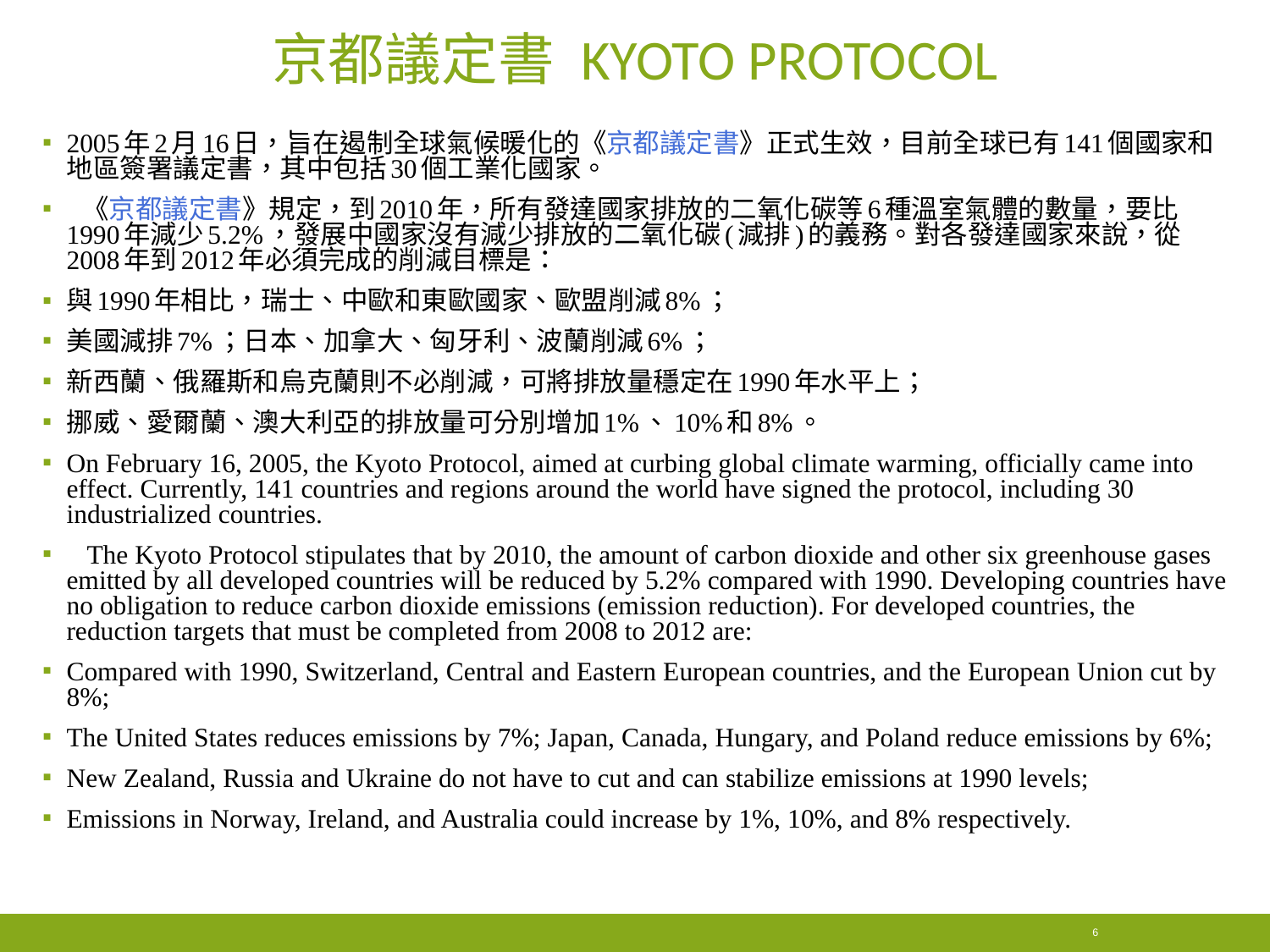

# 京都議定書 kyoto protocol
2005年2月16日，旨在遏制全球氣候暖化的《京都議定書》正式生效，目前全球已有141個國家和地區簽署議定書，其中包括30個工業化國家。
  《京都議定書》規定，到2010年，所有發達國家排放的二氧化碳等6種溫室氣體的數量，要比1990年減少5.2%，發展中國家沒有減少排放的二氧化碳(減排)的義務。對各發達國家來說，從2008年到2012年必須完成的削減目標是：
與1990年相比，瑞士、中歐和東歐國家、歐盟削減8%；
美國減排7%；日本、加拿大、匈牙利、波蘭削減6%；
新西蘭、俄羅斯和烏克蘭則不必削減，可將排放量穩定在1990年水平上；
挪威、愛爾蘭、澳大利亞的排放量可分別增加1%、10%和8%。
On February 16, 2005, the Kyoto Protocol, aimed at curbing global climate warming, officially came into effect. Currently, 141 countries and regions around the world have signed the protocol, including 30 industrialized countries.
   The Kyoto Protocol stipulates that by 2010, the amount of carbon dioxide and other six greenhouse gases emitted by all developed countries will be reduced by 5.2% compared with 1990. Developing countries have no obligation to reduce carbon dioxide emissions (emission reduction). For developed countries, the reduction targets that must be completed from 2008 to 2012 are:
Compared with 1990, Switzerland, Central and Eastern European countries, and the European Union cut by 8%;
The United States reduces emissions by 7%; Japan, Canada, Hungary, and Poland reduce emissions by 6%;
New Zealand, Russia and Ukraine do not have to cut and can stabilize emissions at 1990 levels;
Emissions in Norway, Ireland, and Australia could increase by 1%, 10%, and 8% respectively.
6